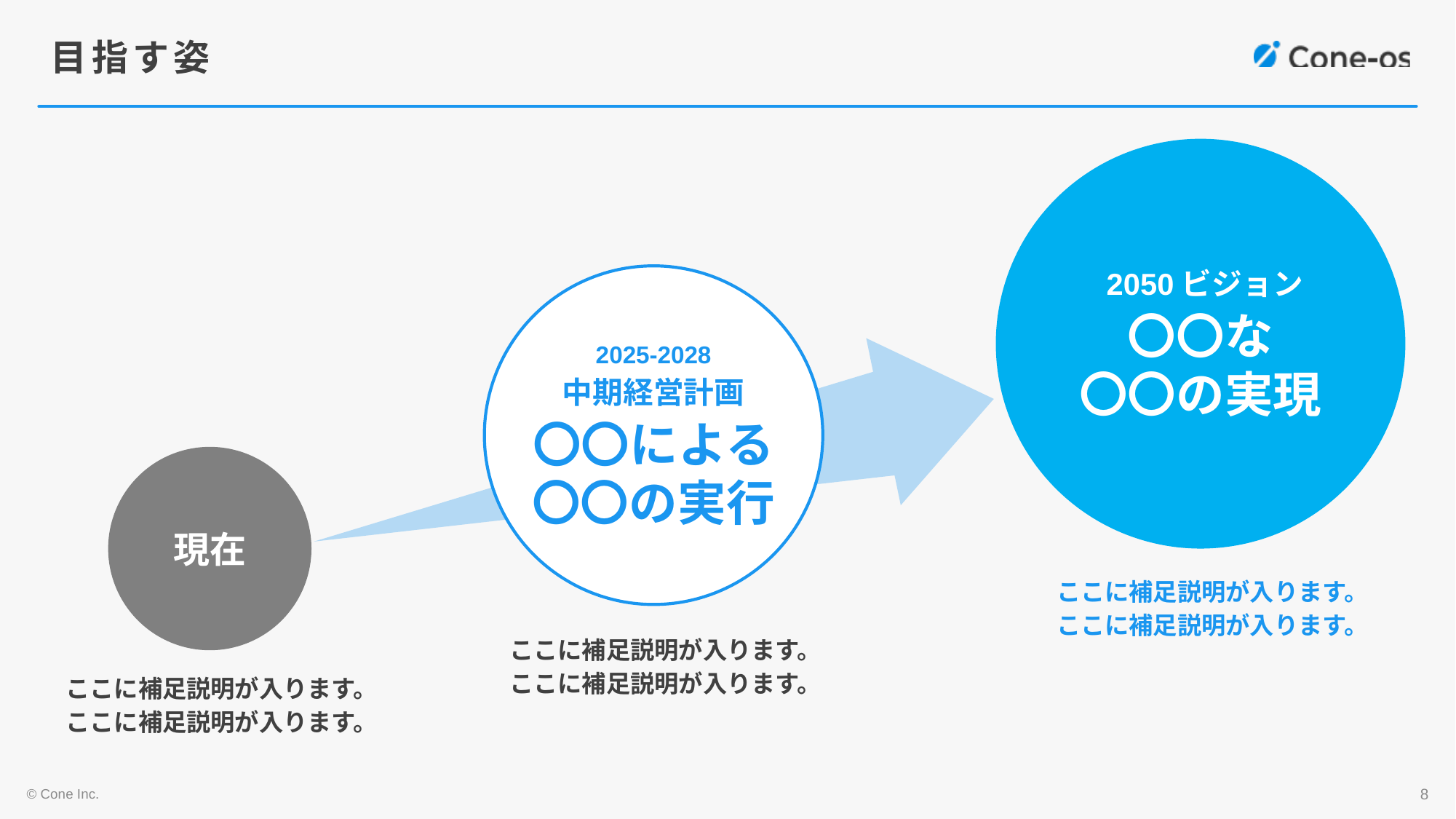

# 目指す姿

 2050ビジョン
〇〇な
〇〇の実現
2025-2028
中期経営計画
〇〇による
〇〇の実行
現在
ここに補足説明が入ります。
ここに補足説明が入ります。
ここに補足説明が入ります。
ここに補足説明が入ります。
ここに補足説明が入ります。
ここに補足説明が入ります。
8
© Cone Inc.